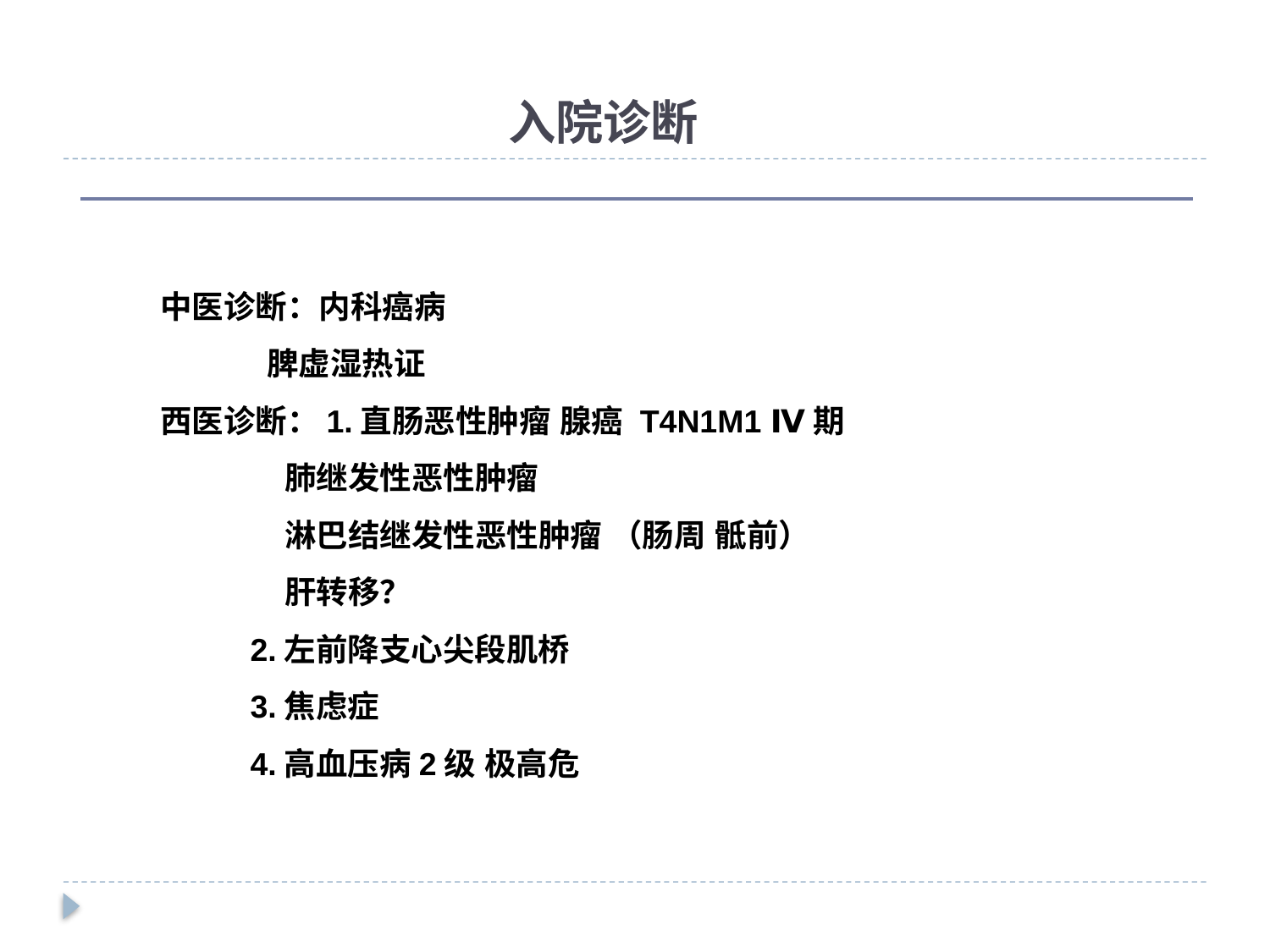

入院诊断
    中医诊断：内科癌病
                脾虚湿热证
    西医诊断：1.直肠恶性肿瘤 腺癌 T4N1M1 Ⅳ期
                  肺继发性恶性肿瘤
                  淋巴结继发性恶性肿瘤 （肠周 骶前）
                  肝转移？
               2.左前降支心尖段肌桥
               3.焦虑症
               4.高血压病2级 极高危